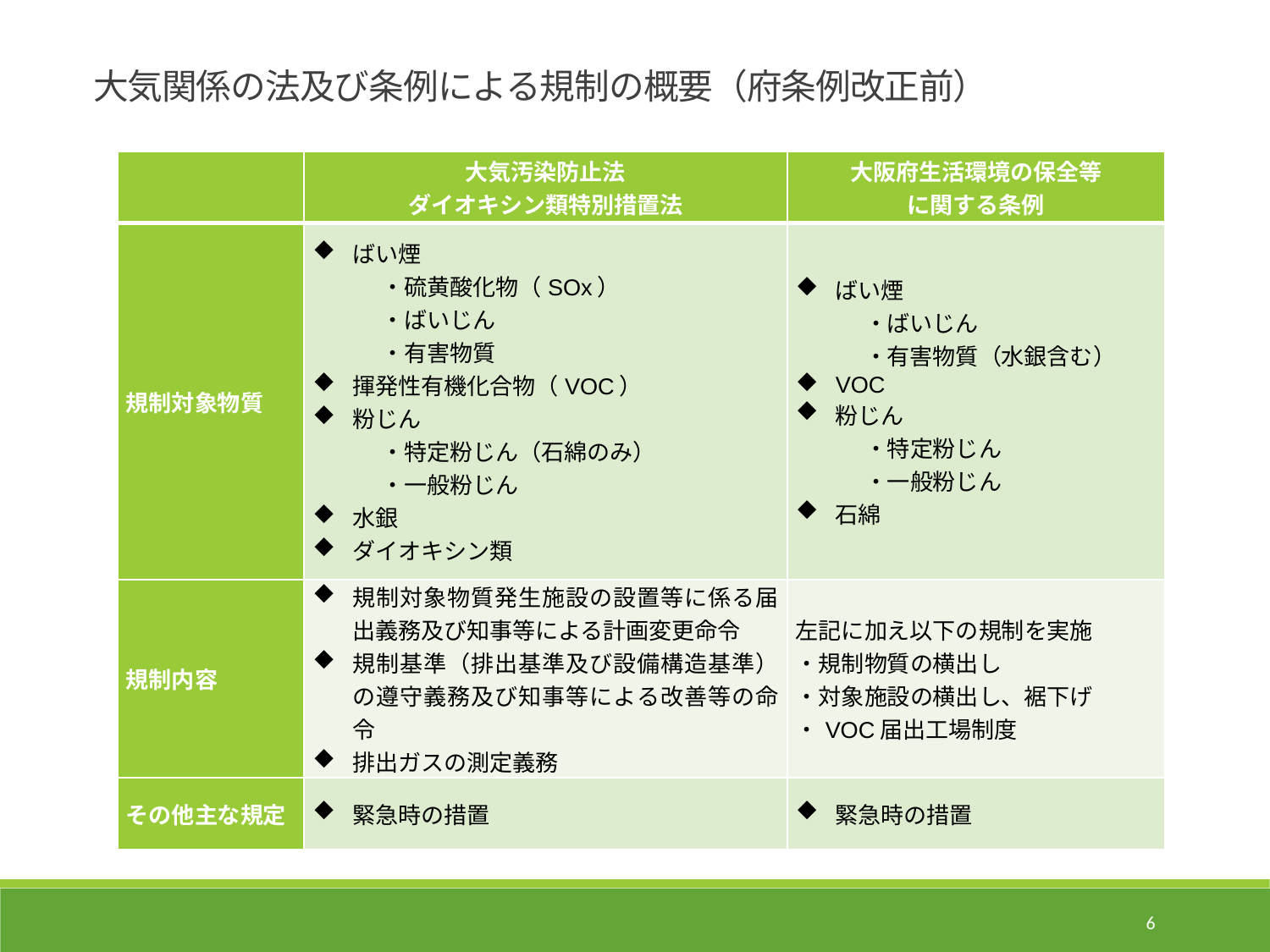

大気関係の法及び条例による規制の概要（府条例改正前）
|  | 大気汚染防止法 ダイオキシン類特別措置法 | 大阪府生活環境の保全等 に関する条例 |
| --- | --- | --- |
| 規制対象物質 | ばい煙 　　　・硫黄酸化物（SOx） 　　　・ばいじん 　　　・有害物質 揮発性有機化合物（VOC） 粉じん 　　　・特定粉じん（石綿のみ） 　　　・一般粉じん 水銀 ダイオキシン類 | ばい煙 　　　・ばいじん 　　　・有害物質（水銀含む） VOC 粉じん 　　　・特定粉じん 　　　・一般粉じん 石綿 |
| 規制内容 | 規制対象物質発生施設の設置等に係る届出義務及び知事等による計画変更命令 規制基準（排出基準及び設備構造基準）の遵守義務及び知事等による改善等の命令 排出ガスの測定義務 | 左記に加え以下の規制を実施 ・規制物質の横出し ・対象施設の横出し、裾下げ ・VOC届出工場制度 |
| その他主な規定 | 緊急時の措置 | 緊急時の措置 |
6